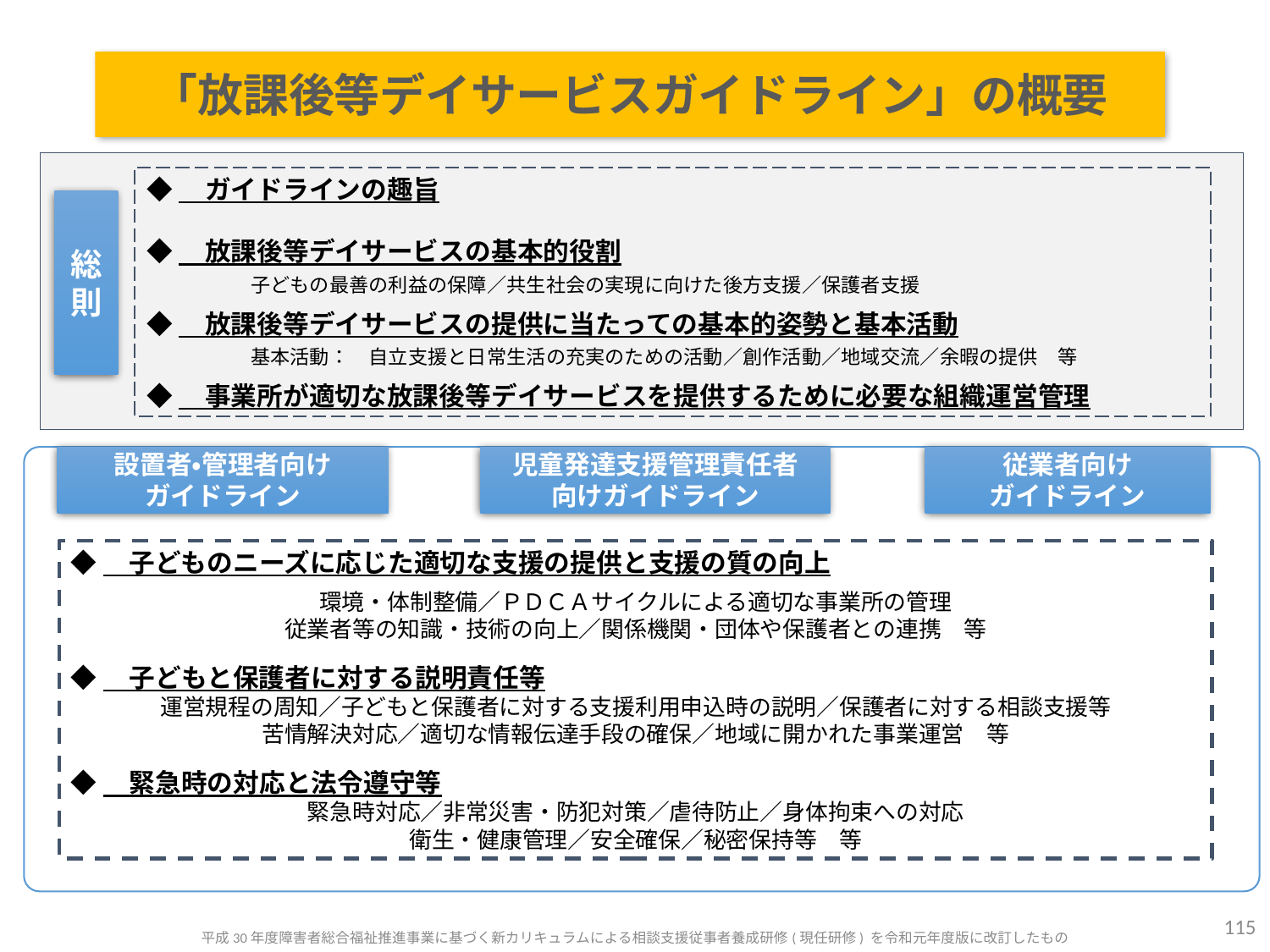

「放課後等デイサービスガイドライン」の概要

◆　ガイドラインの趣旨

◆　放課後等デイサービスの基本的役割
　　　　子どもの最善の利益の保障／共生社会の実現に向けた後方支援／保護者支援
◆　放課後等デイサービスの提供に当たっての基本的姿勢と基本活動
　　　　基本活動：　自立支援と日常生活の充実のための活動／創作活動／地域交流／余暇の提供　等
◆　事業所が適切な放課後等デイサービスを提供するために必要な組織運営管理
総則
設置者・管理者向け
ガイドライン
児童発達支援管理責任者
向けガイドライン
従業者向け
ガイドライン

◆　子どものニーズに応じた適切な支援の提供と支援の質の向上
環境・体制整備／ＰＤＣＡサイクルによる適切な事業所の管理
従業者等の知識・技術の向上／関係機関・団体や保護者との連携　等
◆　子どもと保護者に対する説明責任等
運営規程の周知／子どもと保護者に対する支援利用申込時の説明／保護者に対する相談支援等
苦情解決対応／適切な情報伝達手段の確保／地域に開かれた事業運営　等
◆　緊急時の対応と法令遵守等
緊急時対応／非常災害・防犯対策／虐待防止／身体拘束への対応
衛生・健康管理／安全確保／秘密保持等　等
115
平成30年度障害者総合福祉推進事業に基づく新カリキュラムによる相談支援従事者養成研修(現任研修) を令和元年度版に改訂したもの